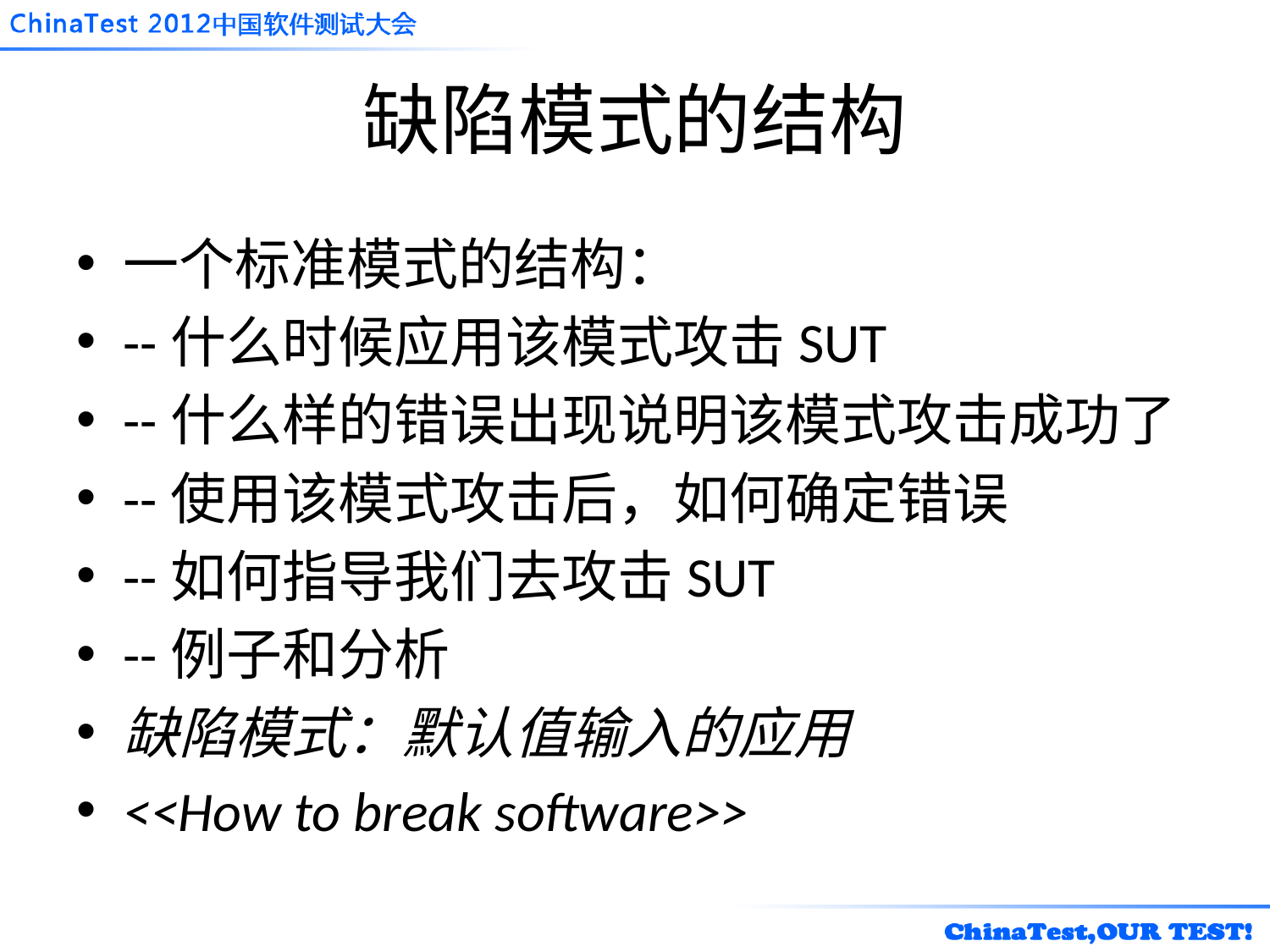

# 缺陷模式的结构
一个标准模式的结构：
--什么时候应用该模式攻击SUT
--什么样的错误出现说明该模式攻击成功了
--使用该模式攻击后，如何确定错误
--如何指导我们去攻击SUT
--例子和分析
缺陷模式：默认值输入的应用
<<How to break software>>